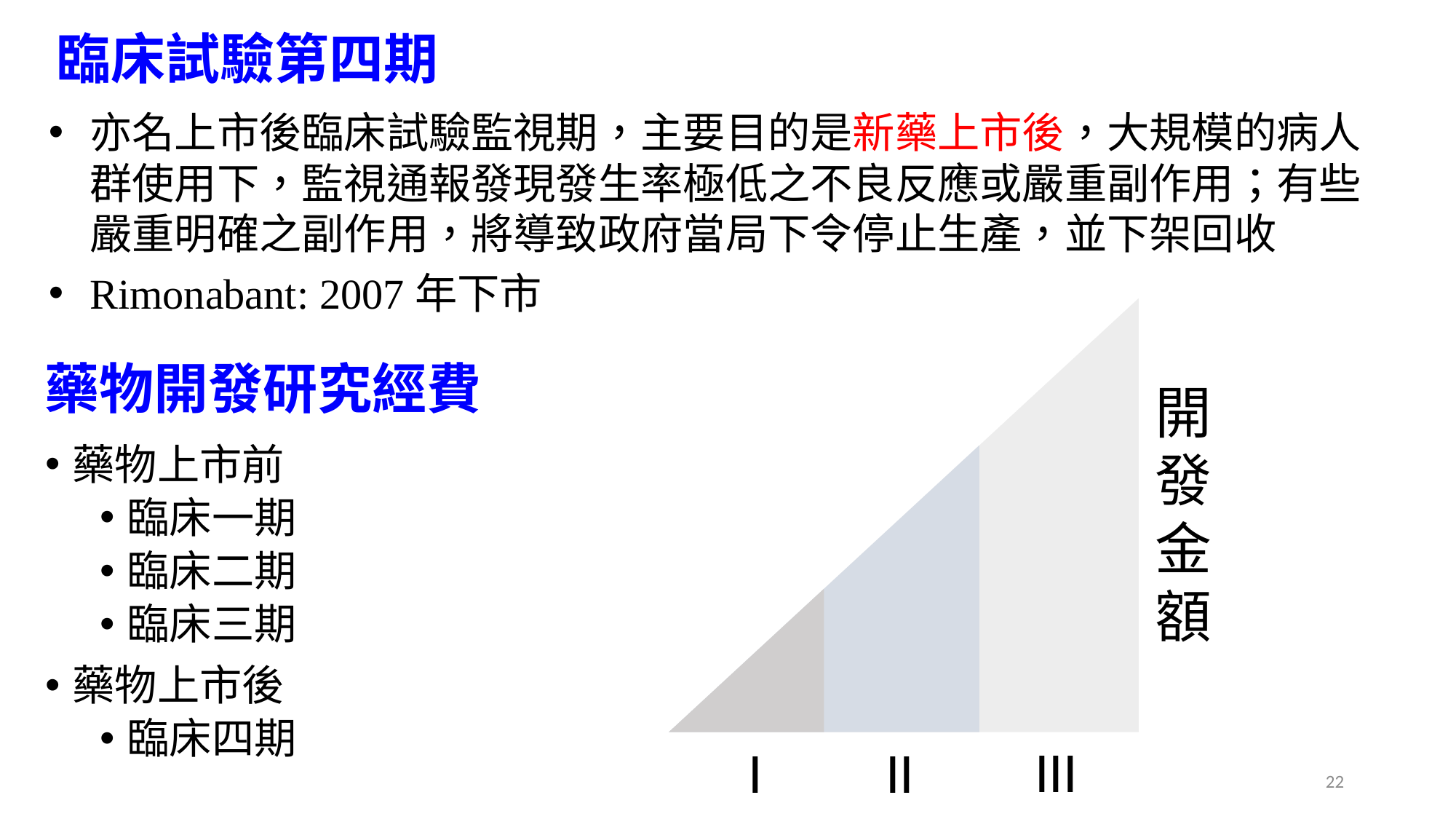

# 臨床試驗第四期
亦名上市後臨床試驗監視期，主要目的是新藥上市後，大規模的病人群使用下，監視通報發現發生率極低之不良反應或嚴重副作用；有些嚴重明確之副作用，將導致政府當局下令停止生產，並下架回收
Rimonabant: 2007年下市

藥物開發研究經費
開發金額
藥物上市前
臨床一期
臨床二期
臨床三期
藥物上市後
臨床四期

III
I
II
22
22